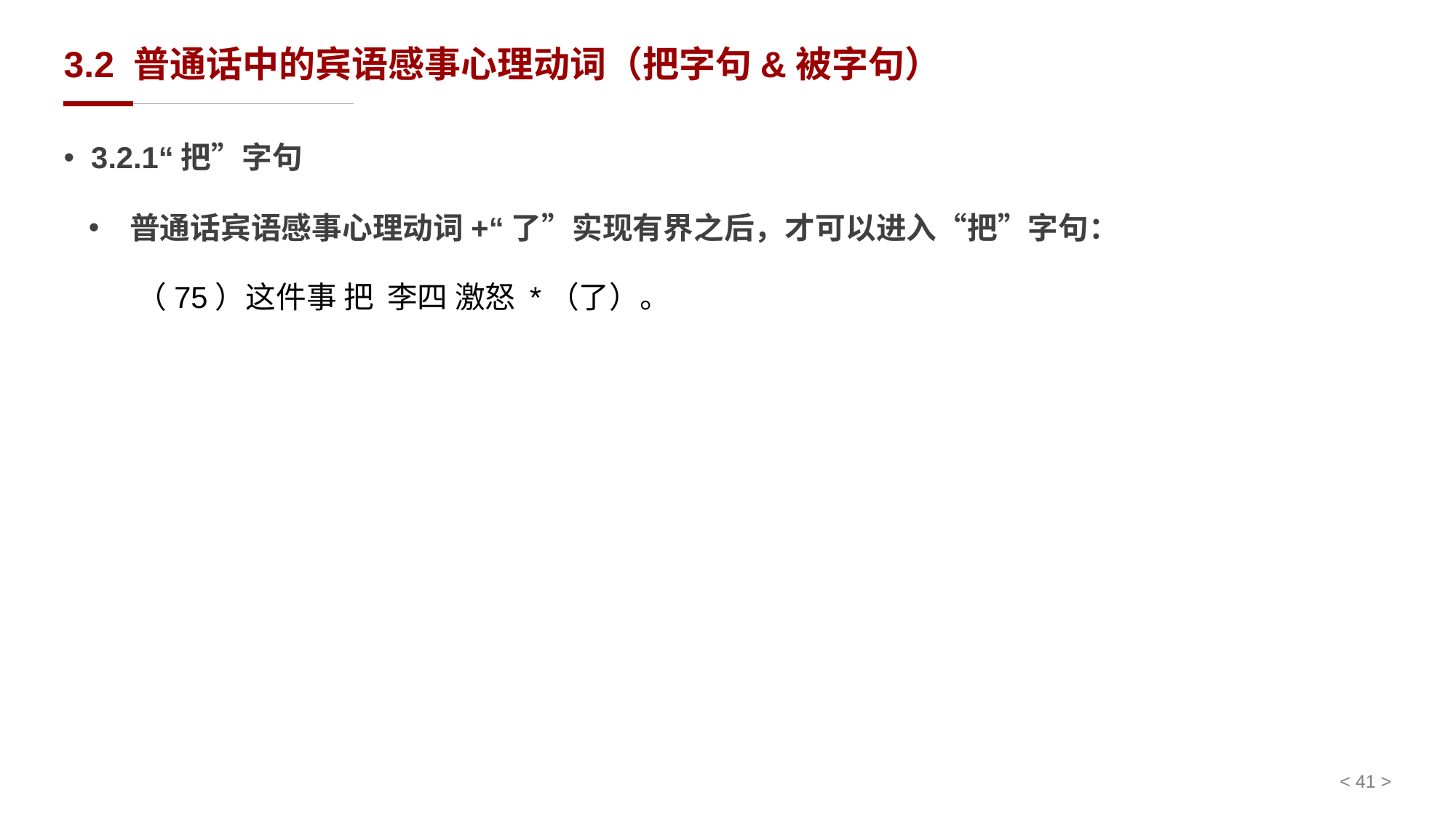

# 3.2 普通话中的宾语感事心理动词（把字句&被字句）
3.2.1“把”字句
普通话宾语感事心理动词+“了”实现有界之后，才可以进入“把”字句：
（75）这件事 把  李四 激怒 *（了）。
< 41 >